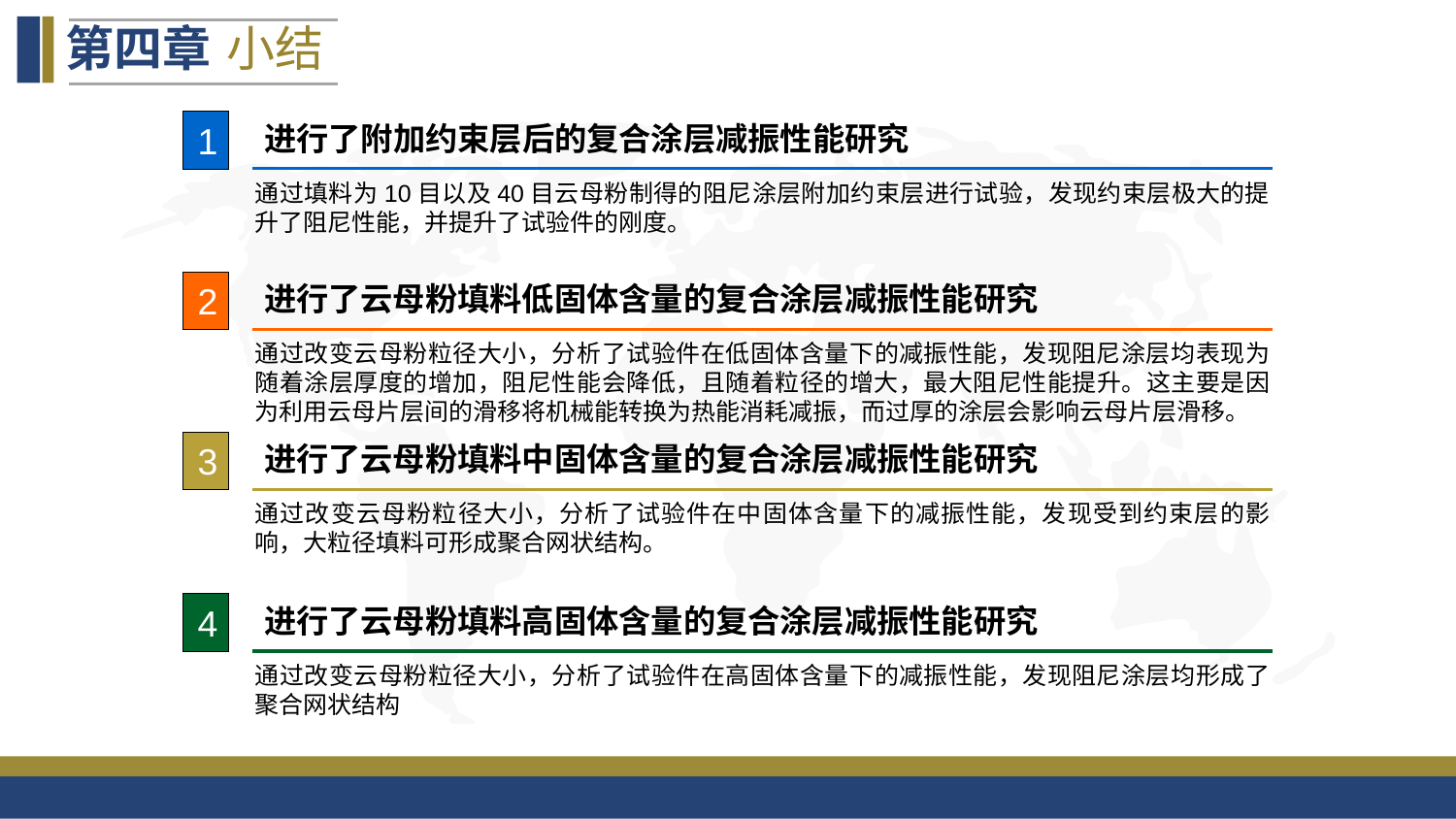

第四章
小结
1
进行了附加约束层后的复合涂层减振性能研究
通过填料为10目以及40目云母粉制得的阻尼涂层附加约束层进行试验，发现约束层极大的提升了阻尼性能，并提升了试验件的刚度。
2
进行了云母粉填料低固体含量的复合涂层减振性能研究
通过改变云母粉粒径大小，分析了试验件在低固体含量下的减振性能，发现阻尼涂层均表现为随着涂层厚度的增加，阻尼性能会降低，且随着粒径的增大，最大阻尼性能提升。这主要是因为利用云母片层间的滑移将机械能转换为热能消耗减振，而过厚的涂层会影响云母片层滑移。
3
进行了云母粉填料中固体含量的复合涂层减振性能研究
通过改变云母粉粒径大小，分析了试验件在中固体含量下的减振性能，发现受到约束层的影响，大粒径填料可形成聚合网状结构。
4
进行了云母粉填料高固体含量的复合涂层减振性能研究
通过改变云母粉粒径大小，分析了试验件在高固体含量下的减振性能，发现阻尼涂层均形成了聚合网状结构